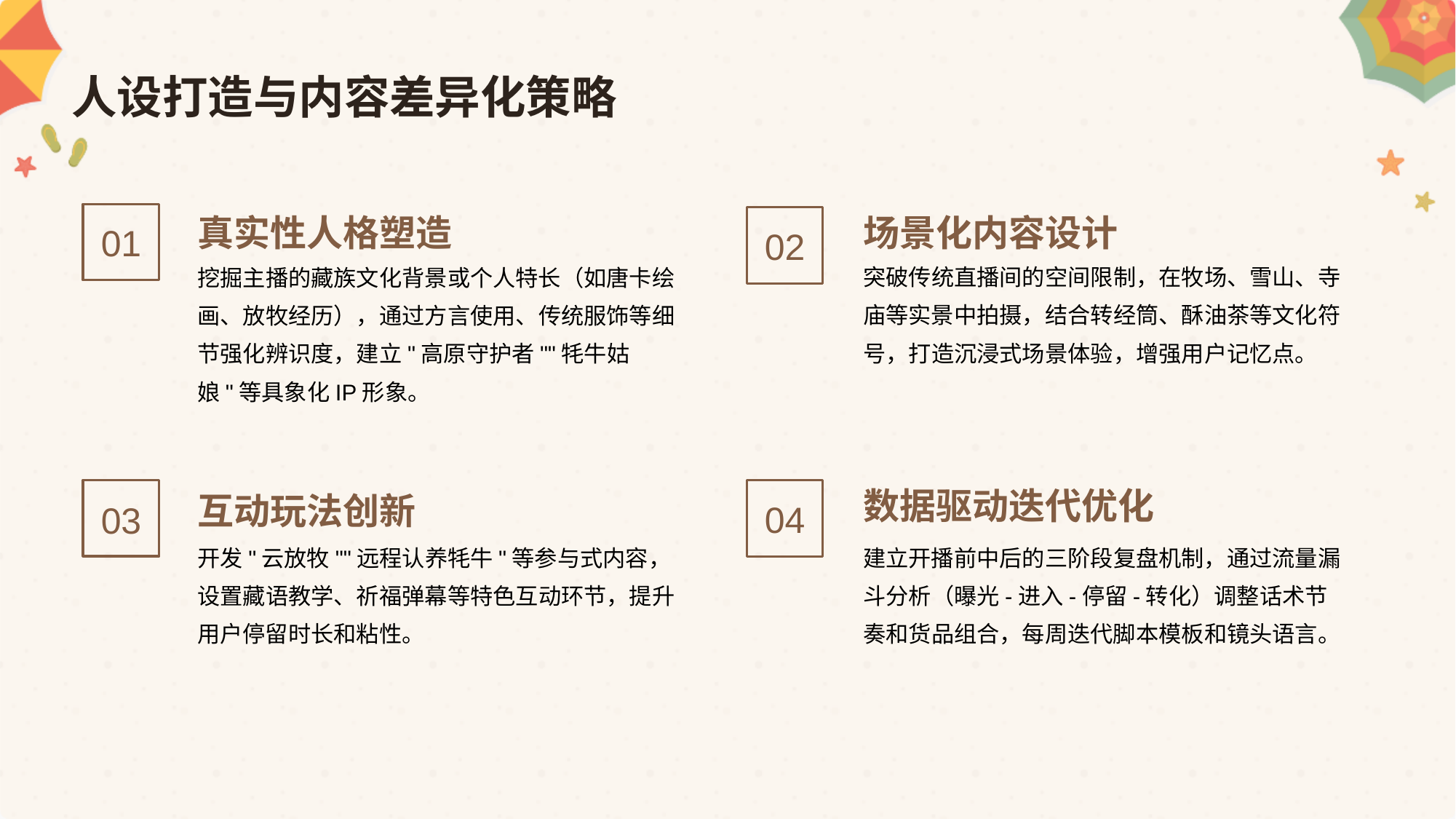

人设打造与内容差异化策略
场景化内容设计
真实性人格塑造

01
02
突破传统直播间的空间限制，在牧场、雪山、寺庙等实景中拍摄，结合转经筒、酥油茶等文化符号，打造沉浸式场景体验，增强用户记忆点。
挖掘主播的藏族文化背景或个人特长（如唐卡绘画、放牧经历），通过方言使用、传统服饰等细节强化辨识度，建立"高原守护者""牦牛姑娘"等具象化IP形象。
数据驱动迭代优化
互动玩法创新

04
03
开发"云放牧""远程认养牦牛"等参与式内容，设置藏语教学、祈福弹幕等特色互动环节，提升用户停留时长和粘性。
建立开播前中后的三阶段复盘机制，通过流量漏斗分析（曝光-进入-停留-转化）调整话术节奏和货品组合，每周迭代脚本模板和镜头语言。